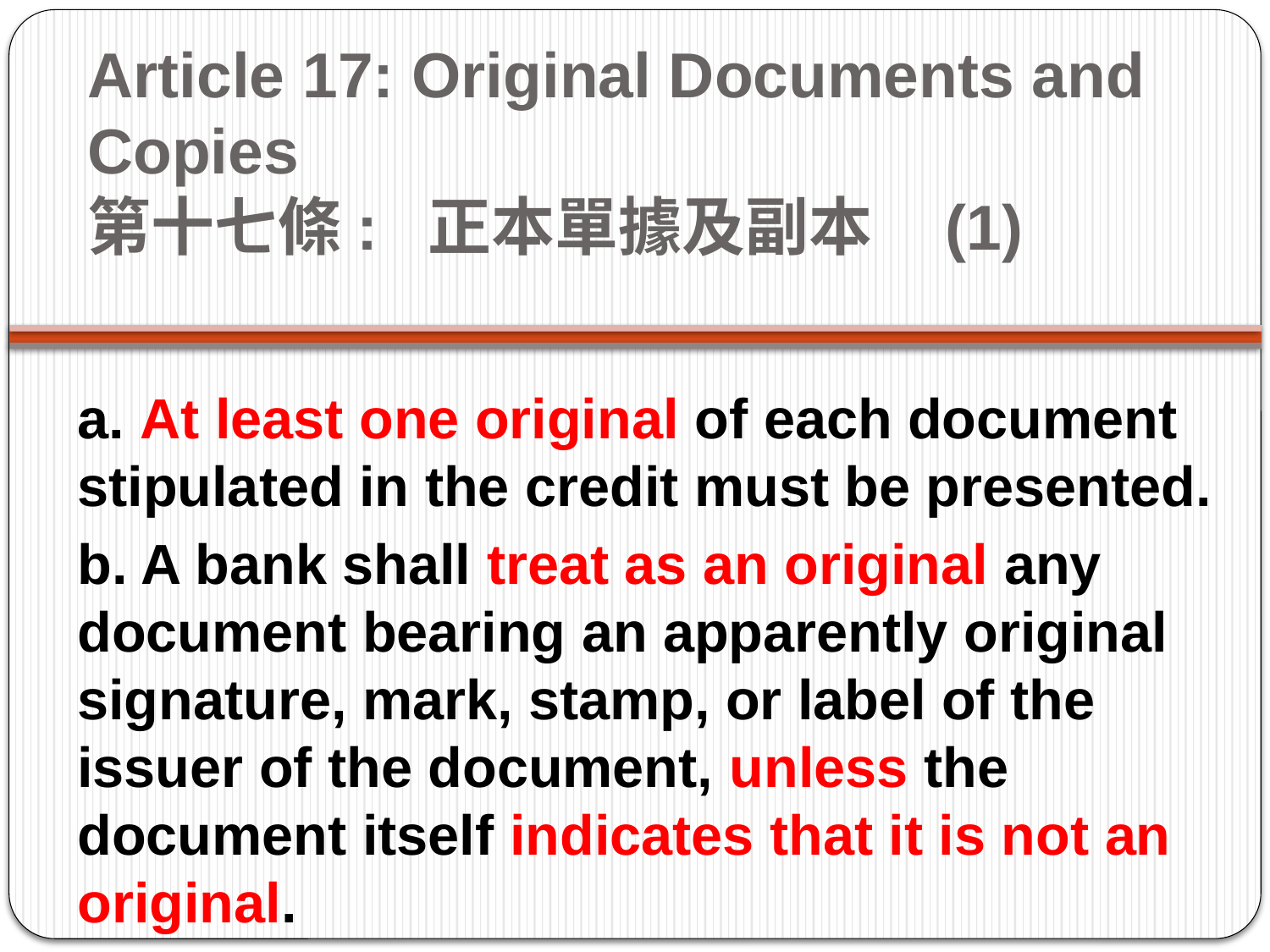

# Article 17: Original Documents and Copies    第十七條:  正本單據及副本    (1)
a. At least one original of each document stipulated in the credit must be presented.
b. A bank shall treat as an original any document bearing an apparently original signature, mark, stamp, or label of the issuer of the document, unless the document itself indicates that it is not an original.